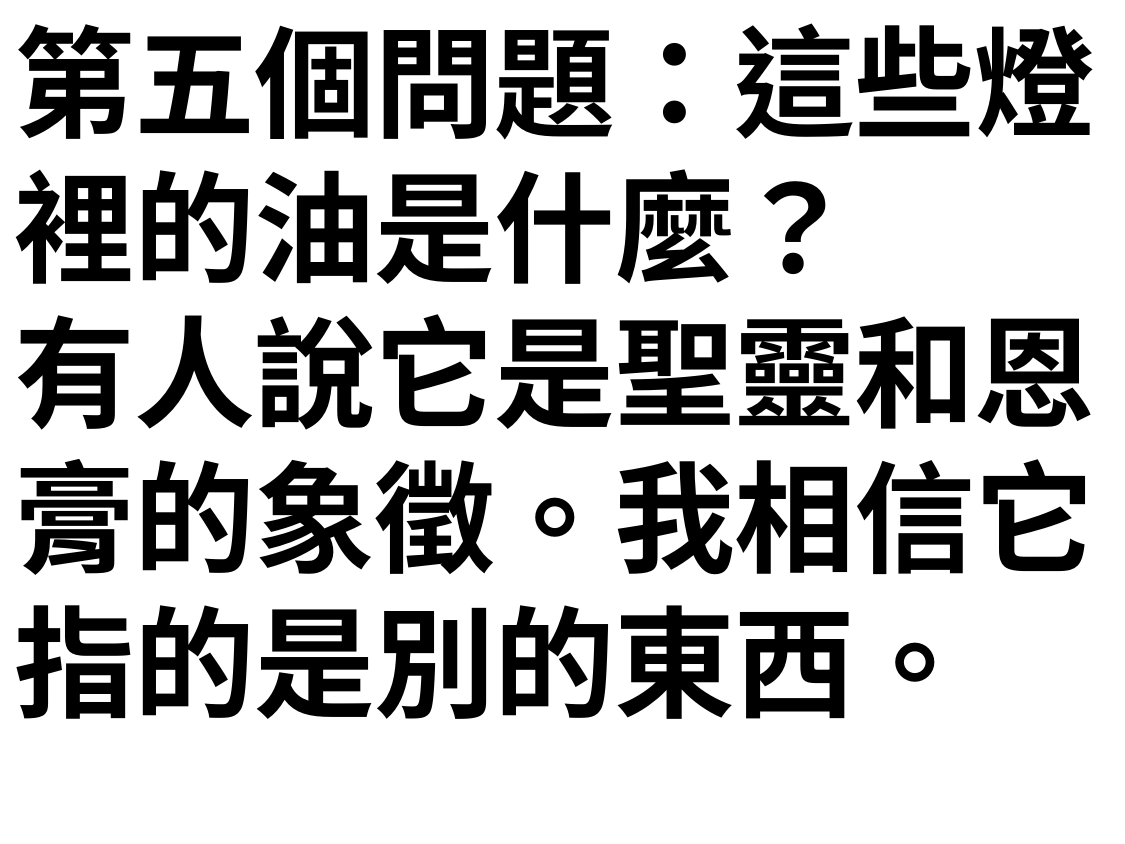

第五個問題：這些燈裡的油是什麼？
有人說它是聖靈和恩膏的象徵。我相信它指的是別的東西。